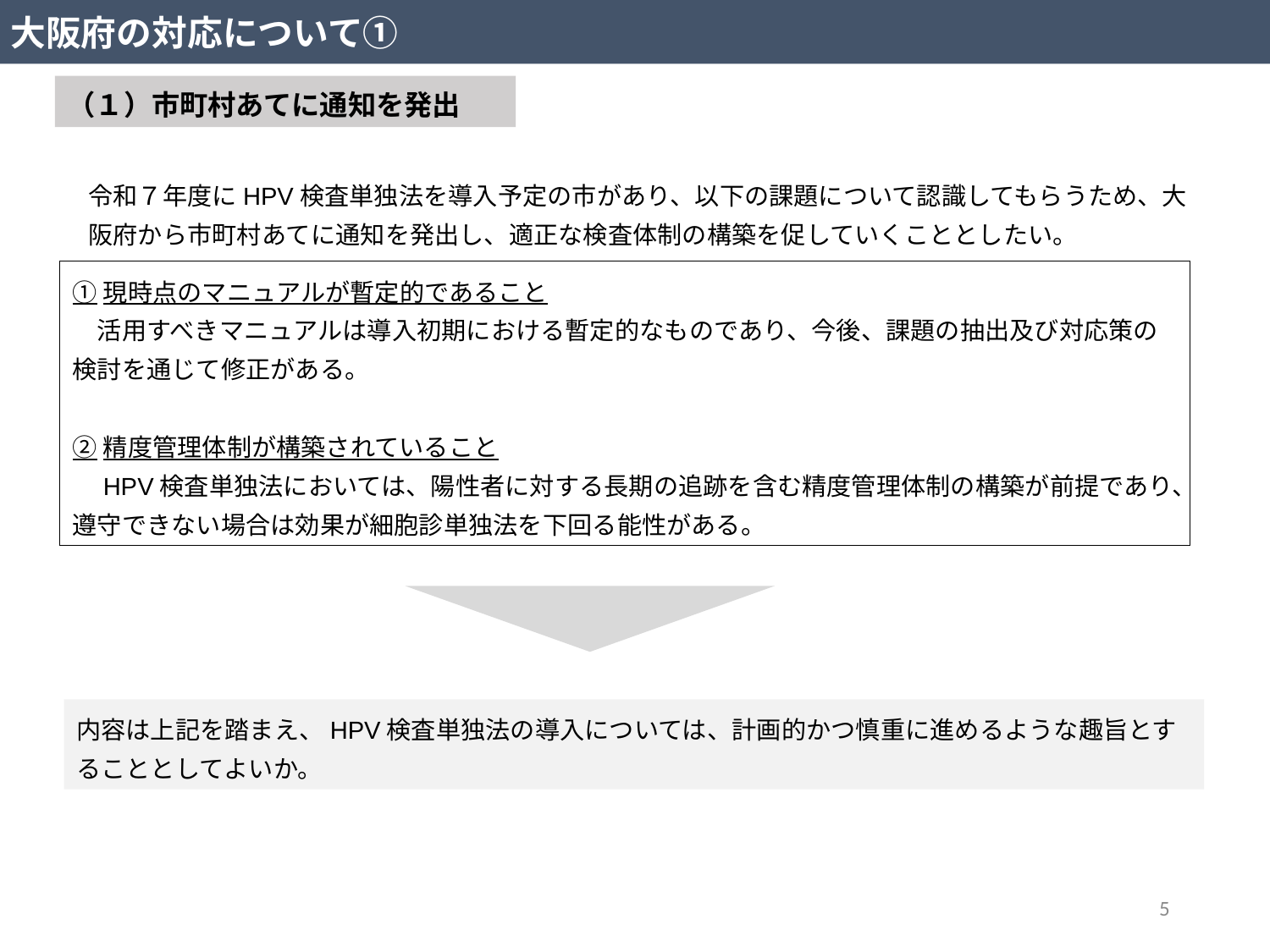

大阪府の対応について①
（１）市町村あてに通知を発出
令和７年度にHPV検査単独法を導入予定の市があり、以下の課題について認識してもらうため、大阪府から市町村あてに通知を発出し、適正な検査体制の構築を促していくこととしたい。
①現時点のマニュアルが暫定的であること
　活用すべきマニュアルは導入初期における暫定的なものであり、今後、課題の抽出及び対応策の検討を通じて修正がある。

②精度管理体制が構築されていること
　HPV検査単独法においては、陽性者に対する長期の追跡を含む精度管理体制の構築が前提であり、遵守できない場合は効果が細胞診単独法を下回る能性がある。

内容は上記を踏まえ、HPV検査単独法の導入については、計画的かつ慎重に進めるような趣旨とすることとしてよいか。
5